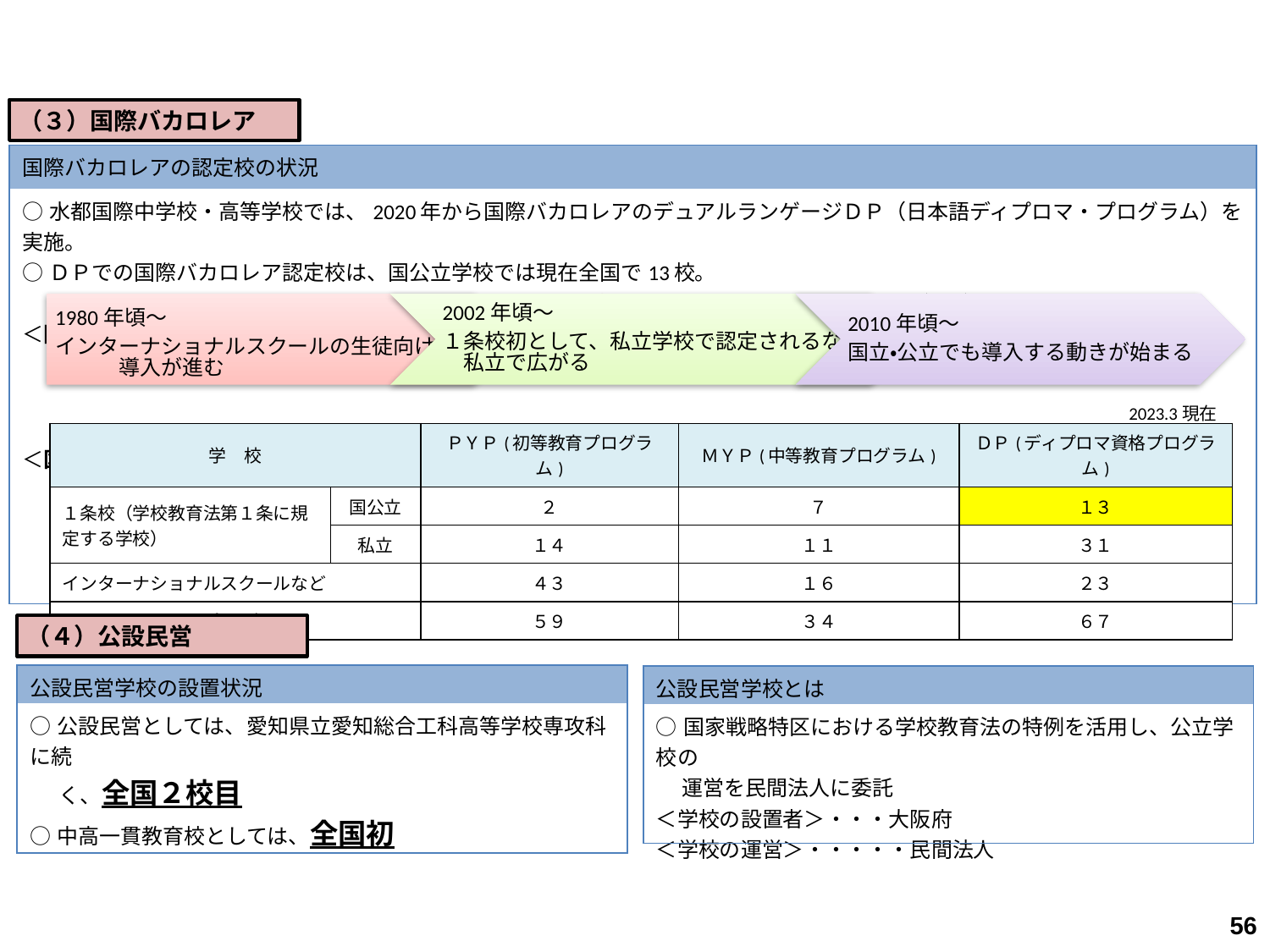

（３）国際バカロレア
| 国際バカロレアの認定校の状況 |
| --- |
| ○水都国際中学校・高等学校では、2020年から国際バカロレアのデュアルランゲージＤＰ（日本語ディプロマ・プログラム）を実施。 ○ＤＰでの国際バカロレア認定校は、国公立学校では現在全国で13校。 　　本校は、大阪府内の１条校として、公立では初、私立を含めても２校目の国際バカロレア（DP）認定校。 ＜国際バカロレアの経過＞　 　　　　　　　　　　　　　　　　　　　　　　　　　　　　　　 ＜国際バカロレア認定校＞ |
1980年頃～
インターナショナルスクールの生徒向けに　　　　導入が進む
2002年頃～
１条校初として、私立学校で認定されるなど、　私立で広がる
2010年頃～
国立・公立でも導入する動きが始まる
2023.3現在
| 学　校 |  | ＰＹＰ(初等教育プログラム) | ＭＹＰ(中等教育プログラム) | ＤＰ(ディプロマ資格プログラム) |
| --- | --- | --- | --- | --- |
| １条校（学校教育法第１条に規定する学校） | 国公立 | ２ | ７ | １３ |
|  | 私立 | １４ | １１ | ３１ |
| インターナショナルスクールなど |  | ４３ | １６ | ２３ |
| 合　計 |  | ５９ | ３４ | ６７ |
（４）公設民営
| 公設民営学校の設置状況 |
| --- |
| ○公設民営としては、愛知県立愛知総合工科高等学校専攻科に続 く、全国２校目 ○中高一貫教育校としては、全国初 |
| 公設民営学校とは |
| --- |
| ○国家戦略特区における学校教育法の特例を活用し、公立学校の 　 運営を民間法人に委託 ＜学校の設置者＞・・・大阪府 ＜学校の運営＞・・・・・民間法人 |
56